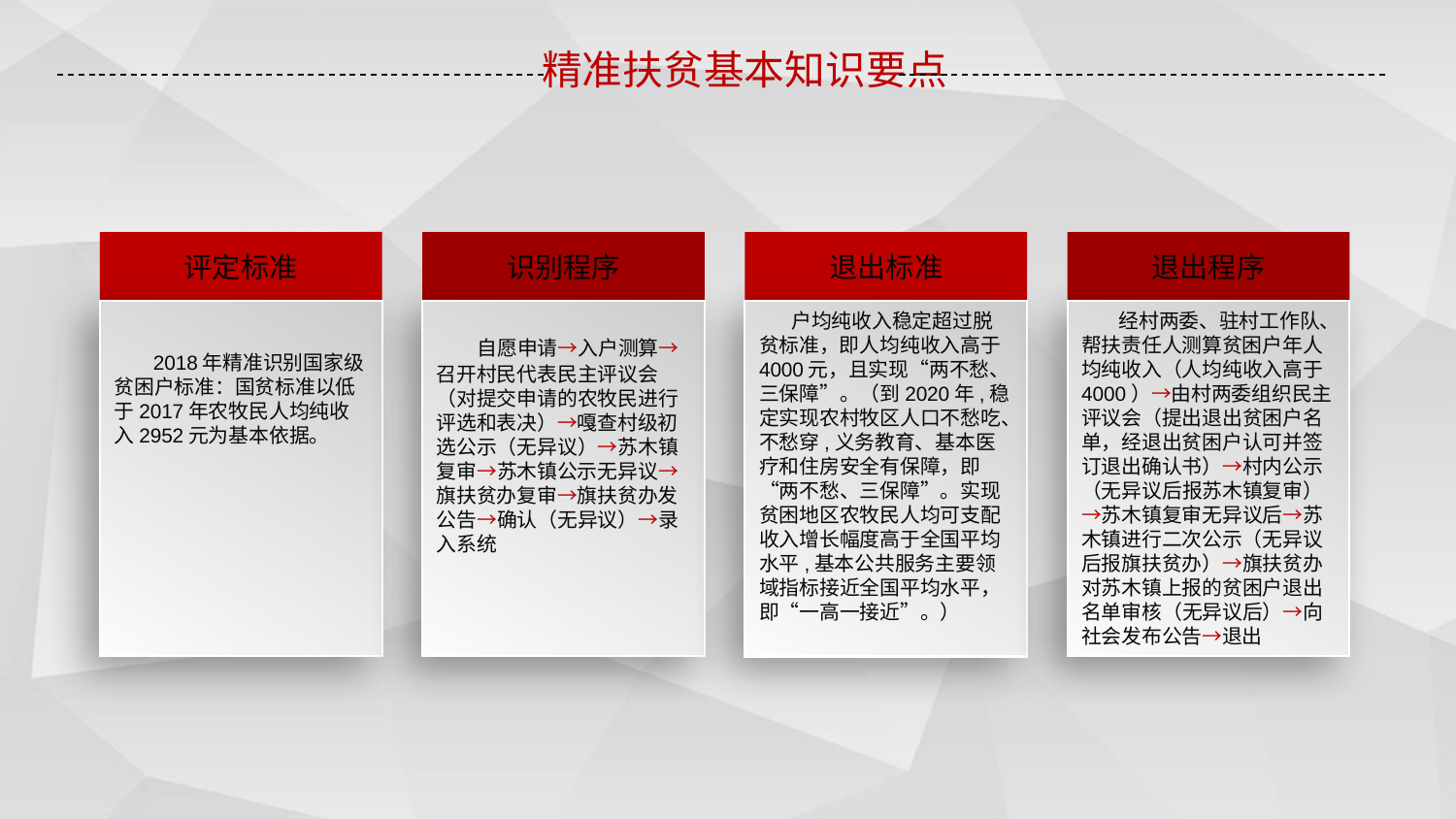

精准扶贫基本知识要点

评定标准

       2018年精准识别国家级贫困户标准：国贫标准以低于2017年农牧民人均纯收入2952元为基本依据。

识别程序

      自愿申请→入户测算→召开村民代表民主评议会（对提交申请的农牧民进行评选和表决）→嘎查村级初选公示（无异议）→苏木镇复审→苏木镇公示无异议→旗扶贫办复审→旗扶贫办发公告→确认（无异议）→录入系统

退出标准

      户均纯收入稳定超过脱贫标准，即人均纯收入高于4000元，且实现“两不愁、三保障”。（到2020年,稳定实现农村牧区人口不愁吃、不愁穿,义务教育、基本医疗和住房安全有保障，即“两不愁、三保障”。实现贫困地区农牧民人均可支配收入增长幅度高于全国平均水平,基本公共服务主要领域指标接近全国平均水平，即“一高一接近”。）

退出程序

       经村两委、驻村工作队、帮扶责任人测算贫困户年人均纯收入（人均纯收入高于4000）→由村两委组织民主评议会（提出退出贫困户名单，经退出贫困户认可并签订退出确认书）→村内公示（无异议后报苏木镇复审）→苏木镇复审无异议后→苏木镇进行二次公示（无异议后报旗扶贫办）→旗扶贫办对苏木镇上报的贫困户退出名单审核（无异议后）→向社会发布公告→退出